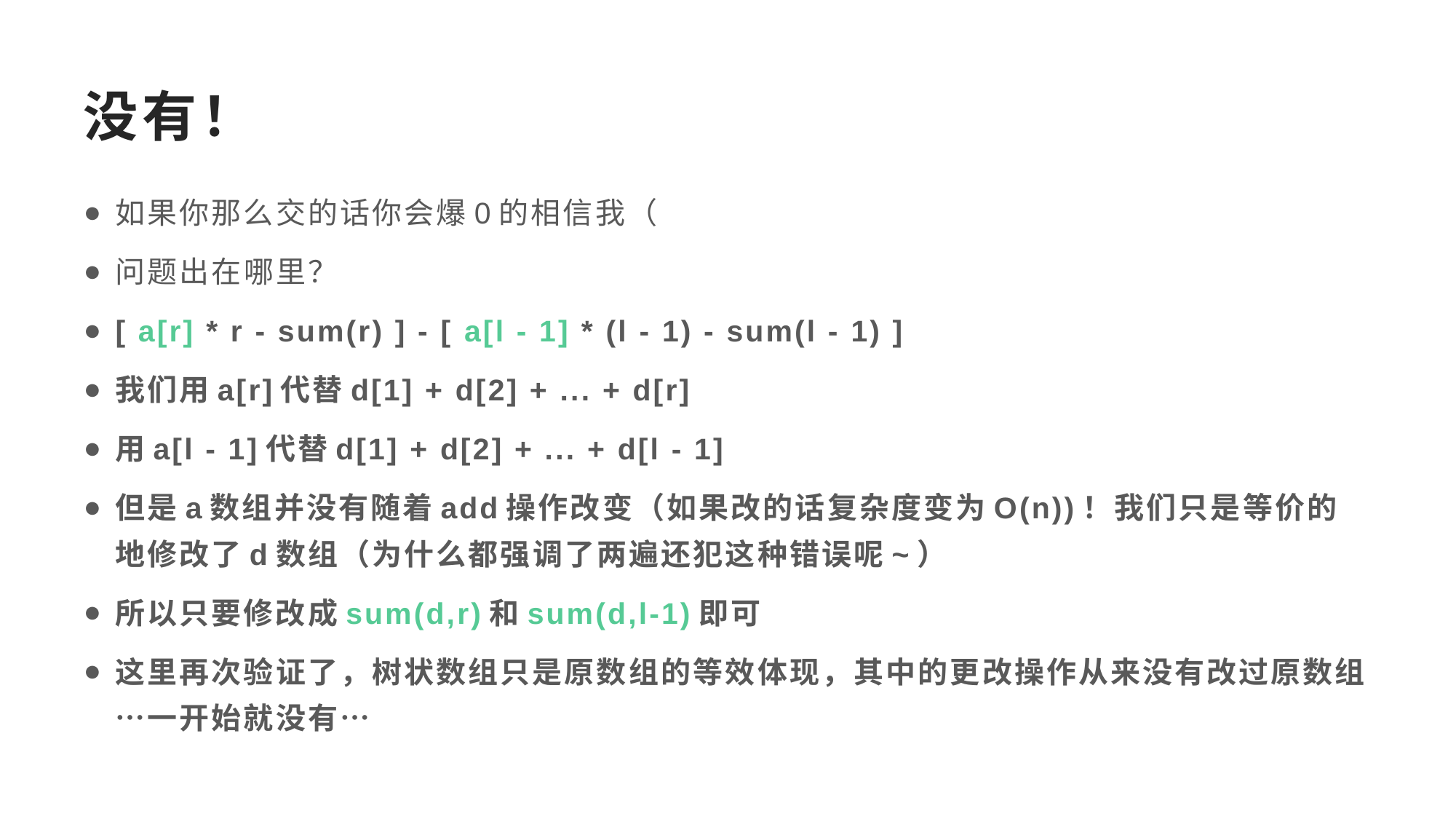

# 没有！
如果你那么交的话你会爆0的相信我（
问题出在哪里？
[ a[r] * r - sum(r) ] - [ a[l - 1] * (l - 1) - sum(l - 1) ]
我们用a[r]代替d[1] + d[2] + ... + d[r]
用a[l - 1]代替d[1] + d[2] + ... + d[l - 1]
但是a数组并没有随着add操作改变（如果改的话复杂度变为O(n))！我们只是等价的地修改了d数组（为什么都强调了两遍还犯这种错误呢~）
所以只要修改成sum(d,r)和sum(d,l-1)即可
这里再次验证了，树状数组只是原数组的等效体现，其中的更改操作从来没有改过原数组…一开始就没有…